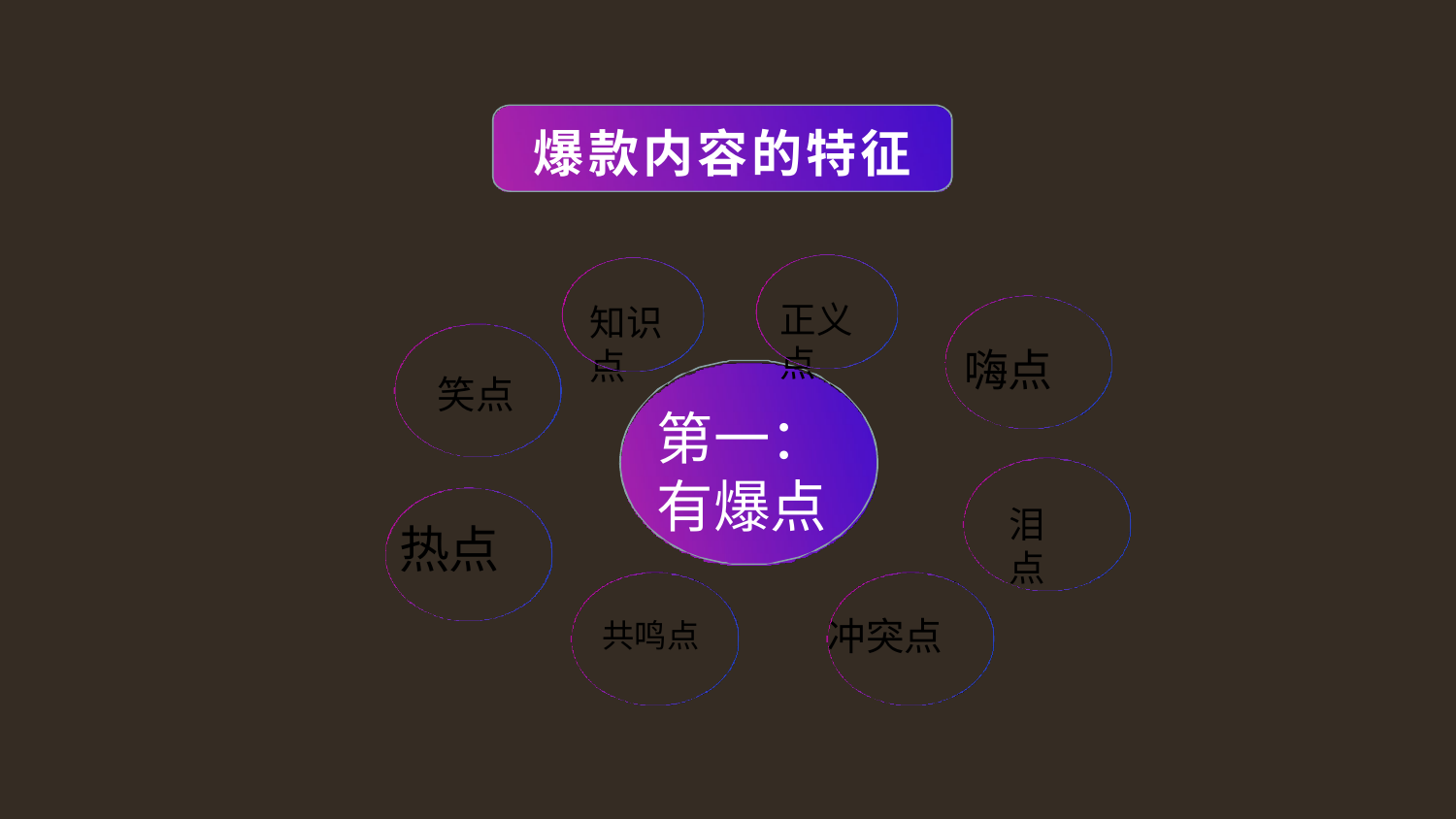

# 爆款内容的特征

正义点
知识点

嗨点

笑点
第一： 有爆点

泪点
热点

冲突点
共鸣点